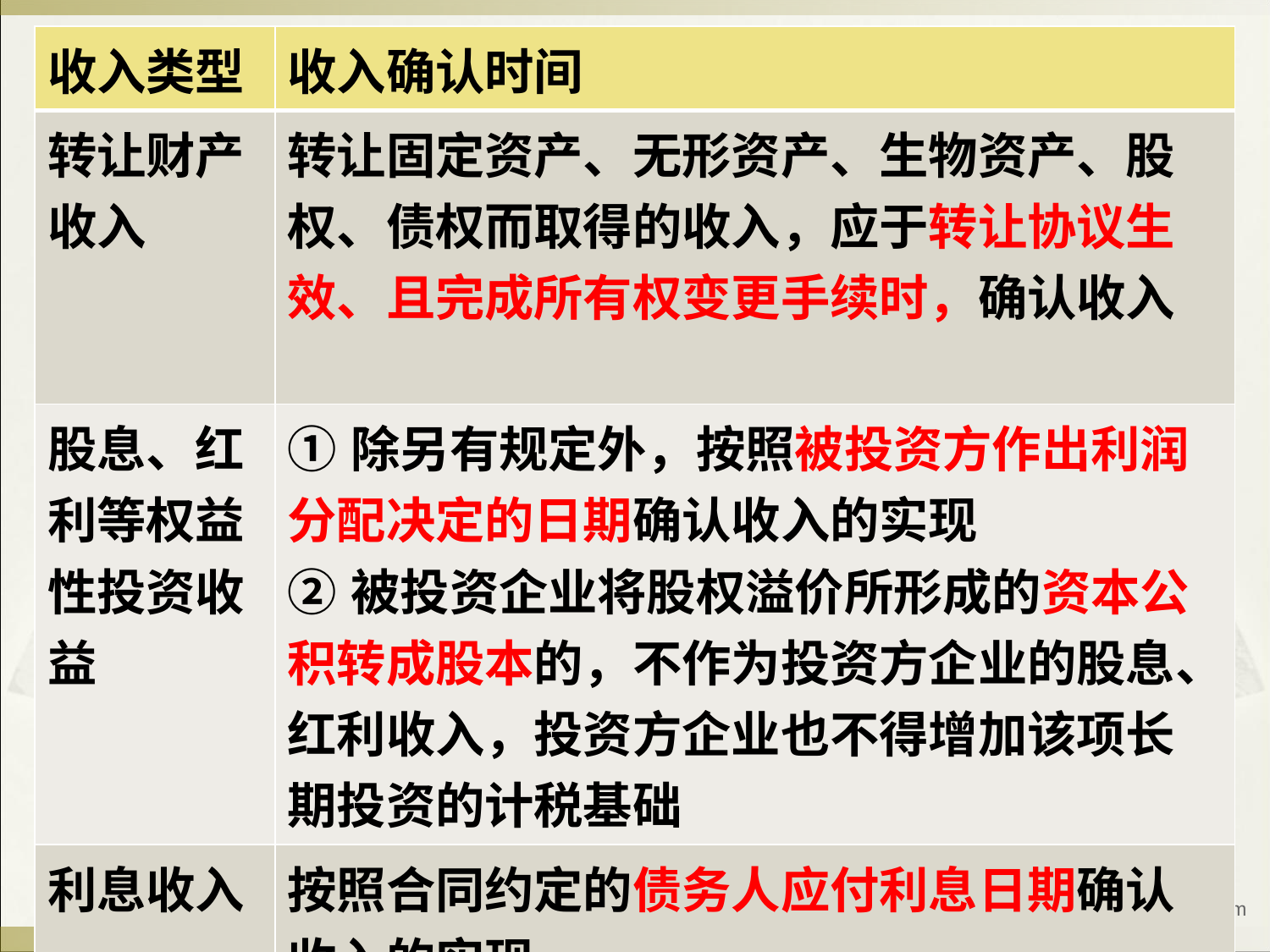

| 收入类型 | 收入确认时间 |
| --- | --- |
| 转让财产收入 | 转让固定资产、无形资产、生物资产、股权、债权而取得的收入，应于转让协议生效、且完成所有权变更手续时，确认收入 |
| 股息、红利等权益性投资收益 | ①除另有规定外，按照被投资方作出利润分配决定的日期确认收入的实现 ②被投资企业将股权溢价所形成的资本公积转成股本的，不作为投资方企业的股息、红利收入，投资方企业也不得增加该项长期投资的计税基础 |
| 利息收入 | 按照合同约定的债务人应付利息日期确认收入的实现 |
www.themegallery.com